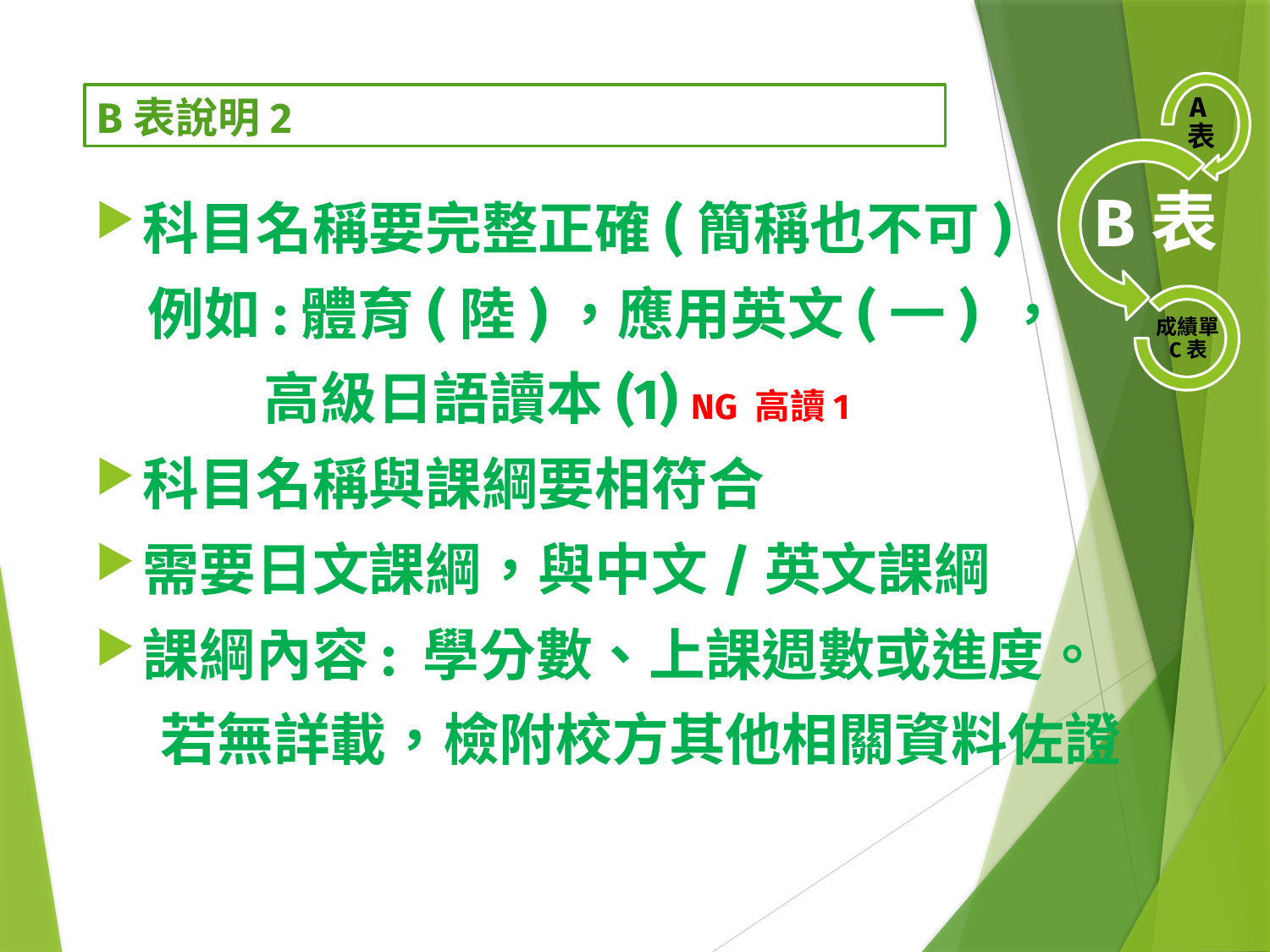

A表
B表
成績單C表
# B表說明2
科目名稱要完整正確(簡稱也不可)
   例如:體育(陸)，應用英文(一) ，
            高級日語讀本(1) NG 高讀1
科目名稱與課綱要相符合
需要日文課綱，與中文/英文課綱
課綱內容: 學分數、上課週數或進度。
    若無詳載，檢附校方其他相關資料佐證